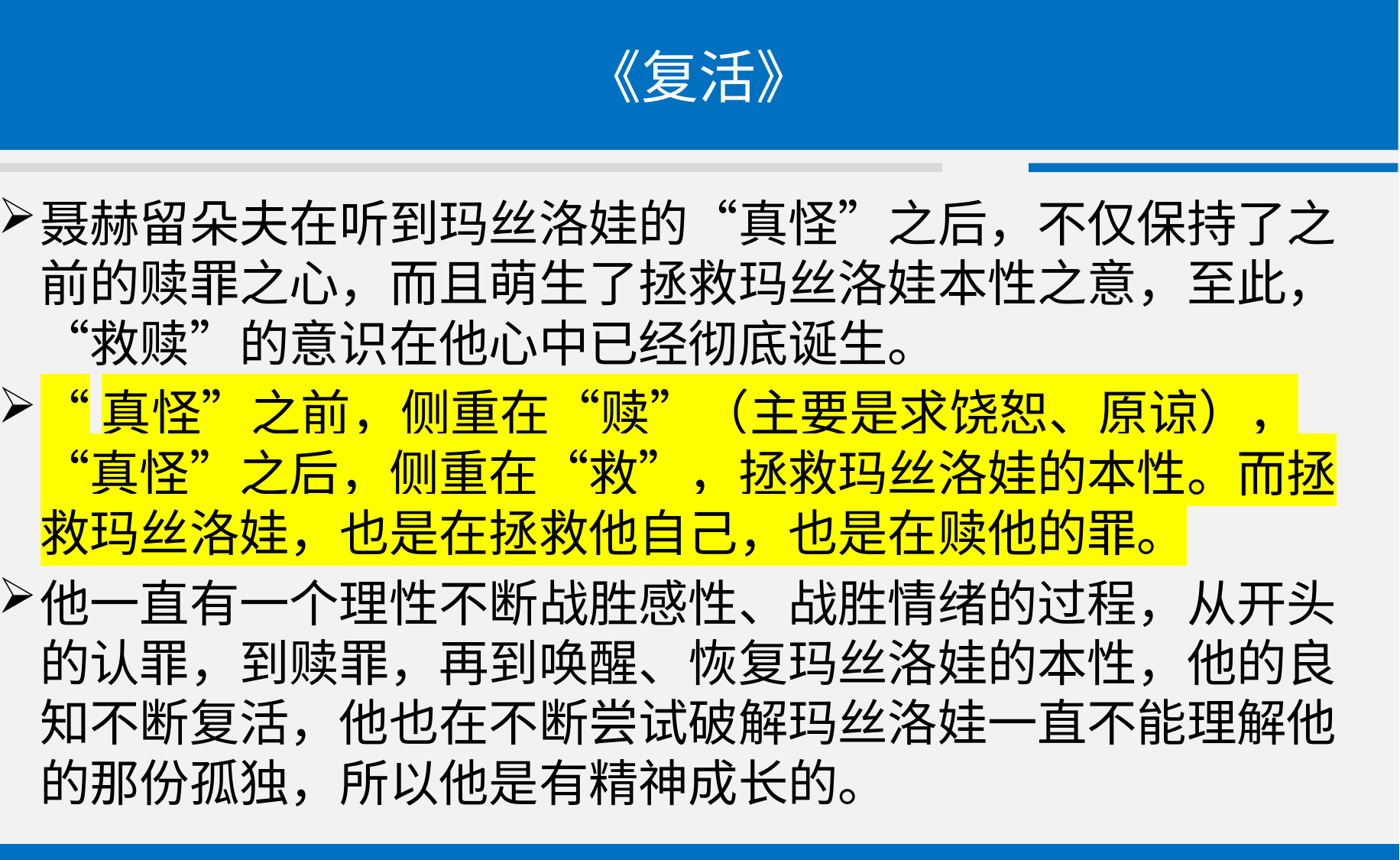

# 《复活》
聂赫留朵夫在听到玛丝洛娃的“真怪”之后，不仅保持了之前的赎罪之心，而且萌生了拯救玛丝洛娃本性之意，至此，“救赎”的意识在他心中已经彻底诞生。
“真怪”之前，侧重在“赎”（主要是求饶恕、原谅），“真怪”之后，侧重在“救”，拯救玛丝洛娃的本性。而拯救玛丝洛娃，也是在拯救他自己，也是在赎他的罪。
他一直有一个理性不断战胜感性、战胜情绪的过程，从开头的认罪，到赎罪，再到唤醒、恢复玛丝洛娃的本性，他的良知不断复活，他也在不断尝试破解玛丝洛娃一直不能理解他的那份孤独，所以他是有精神成长的。